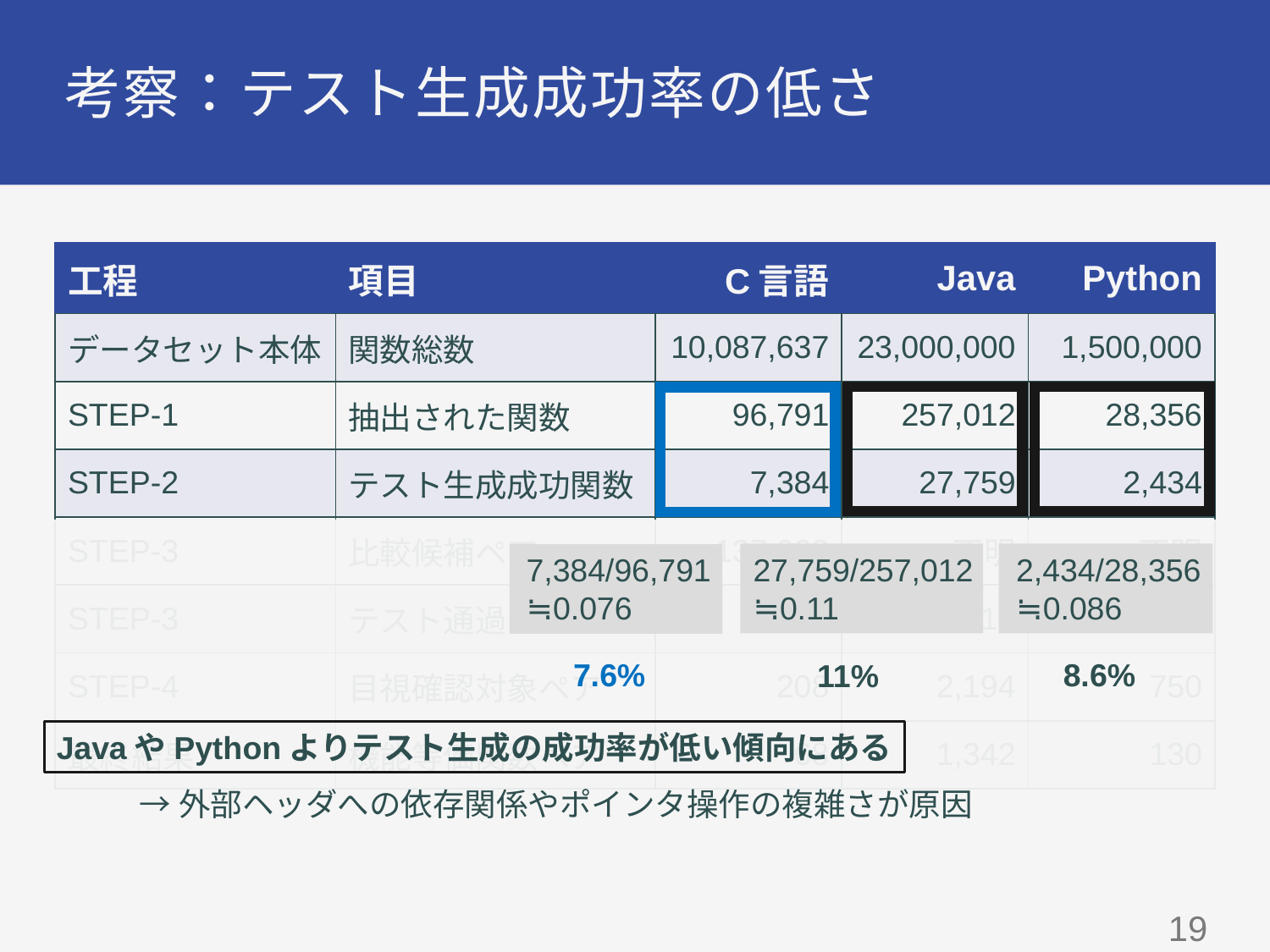

# 考察：テスト生成成功率の低さ
| 工程 | 項目 | C言語 | Java | Python |
| --- | --- | --- | --- | --- |
| データセット本体 | 関数総数 | 10,087,637 | 23,000,000 | 1,500,000 |
| STEP-1 | 抽出された関数 | 96,791 | 257,012 | 28,356 |
| STEP-2 | テスト生成成功関数 | 7,384 | 27,759 | 2,434 |
| STEP-3 | 比較候補ペア | 137,028 | 不明 | 不明 |
| STEP-3 | テスト通過ペア | 4,748 | 13,710 | 7,415 |
| STEP-4 | 目視確認対象ペア | 208 | 2,194 | 750 |
| 最終結果 | 機能等価関数ペア | 68 | 1,342 | 130 |

2,434/28,356
≒0.086
27,759/257,012
≒0.11
7,384/96,791
≒0.076

7.6%
8.6%
11%
JavaやPythonよりテスト生成の成功率が低い傾向にある
→外部ヘッダへの依存関係やポインタ操作の複雑さが原因
19